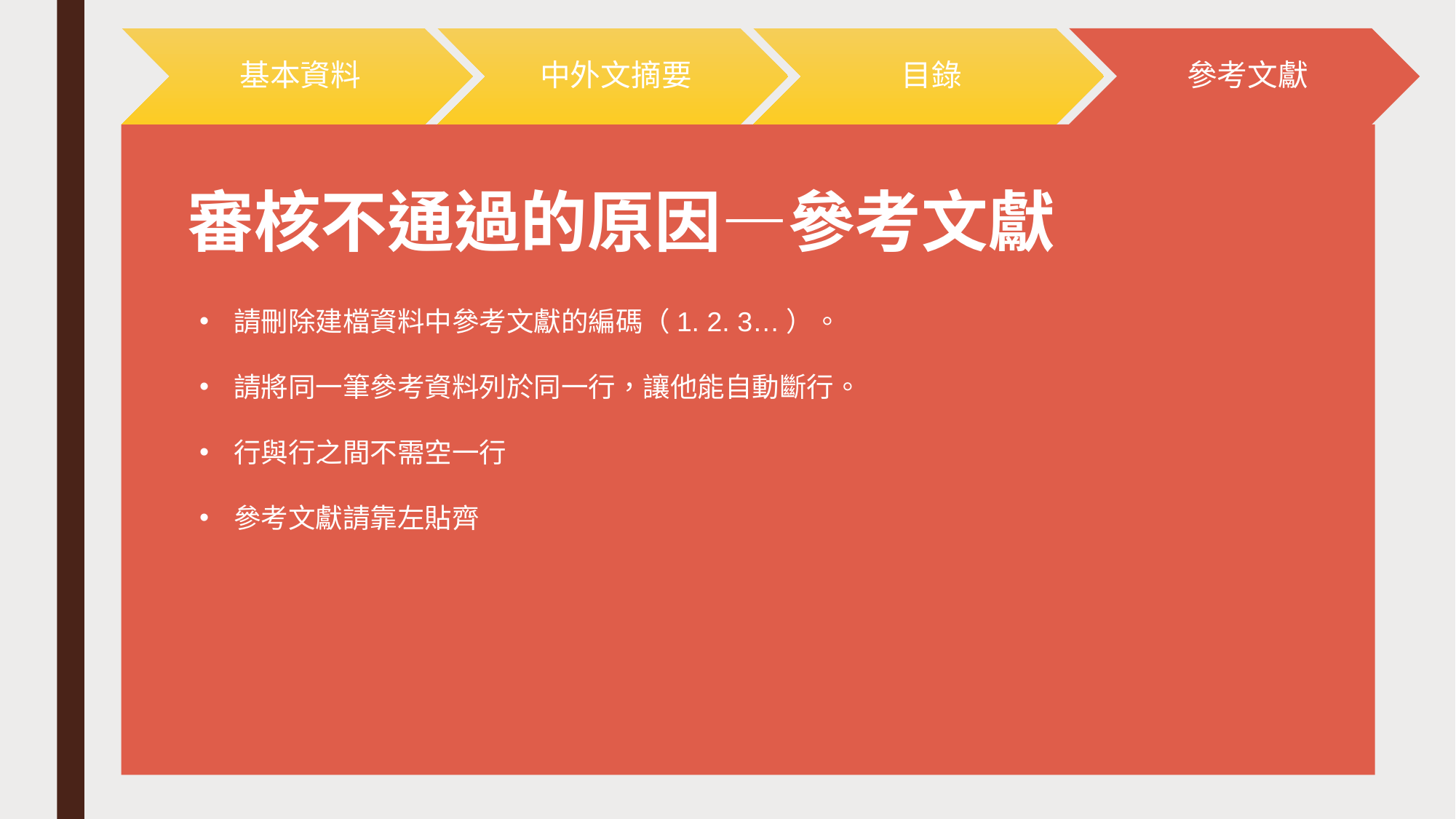

基本資料
中外文摘要
目錄
參考文獻

審核不通過的原因—參考文獻
請刪除建檔資料中參考文獻的編碼（1. 2. 3…）。

請將同一筆參考資料列於同一行，讓他能自動斷行。

行與行之間不需空一行

參考文獻請靠左貼齊